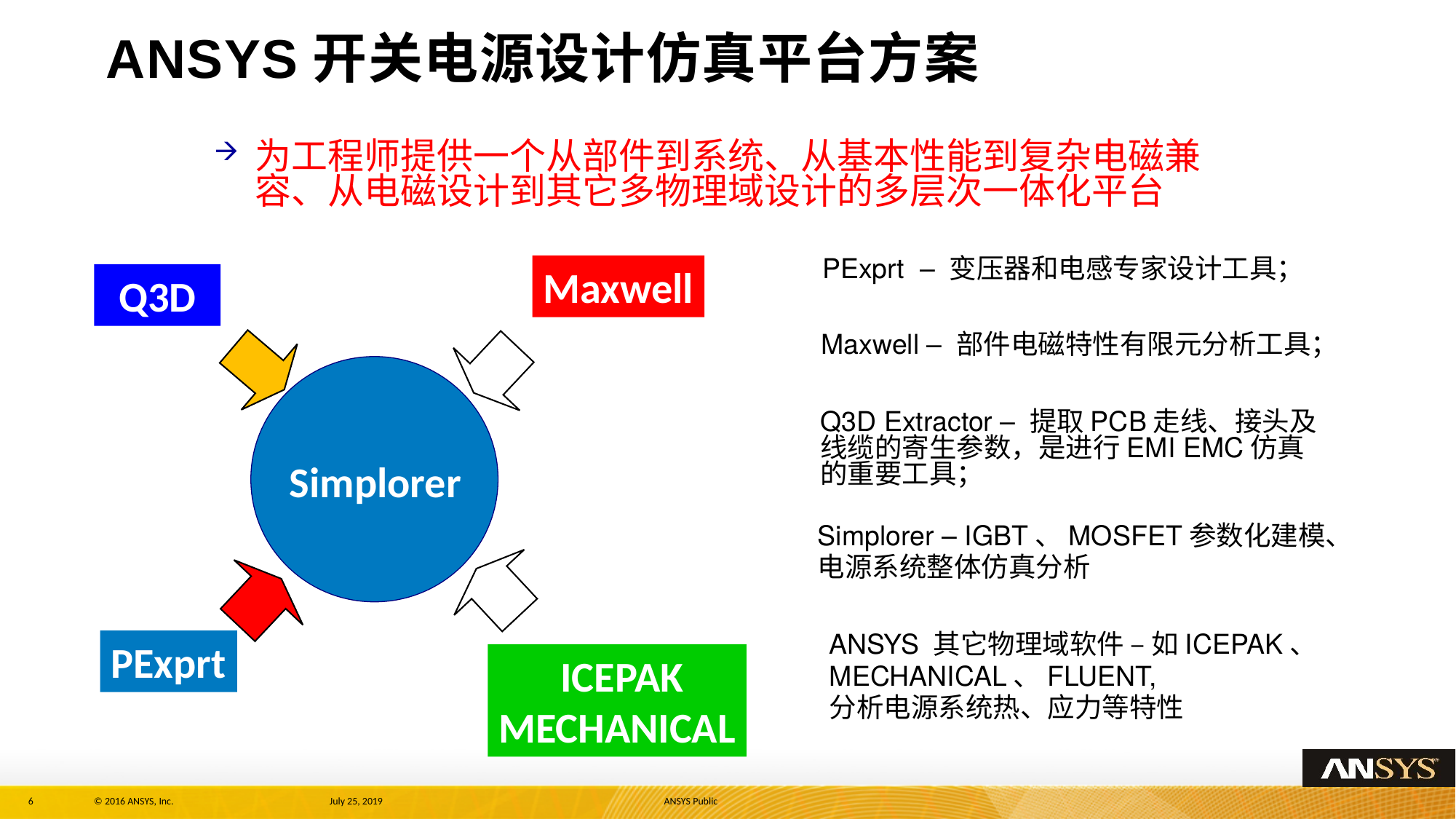

# ANSYS开关电源设计仿真平台方案
为工程师提供一个从部件到系统、从基本性能到复杂电磁兼容、从电磁设计到其它多物理域设计的多层次一体化平台
PExprt  – 变压器和电感专家设计工具；
Maxwell
Q3D

Maxwell – 部件电磁特性有限元分析工具；

Simplorer
Q3D Extractor – 提取PCB走线、接头及线缆的寄生参数，是进行EMI EMC仿真的重要工具；
Simplorer – IGBT、MOSFET参数化建模、
电源系统整体仿真分析

ANSYS 其它物理域软件 – 如ICEPAK、
MECHANICAL、FLUENT,
分析电源系统热、应力等特性
PExprt
 ICEPAK
MECHANICAL